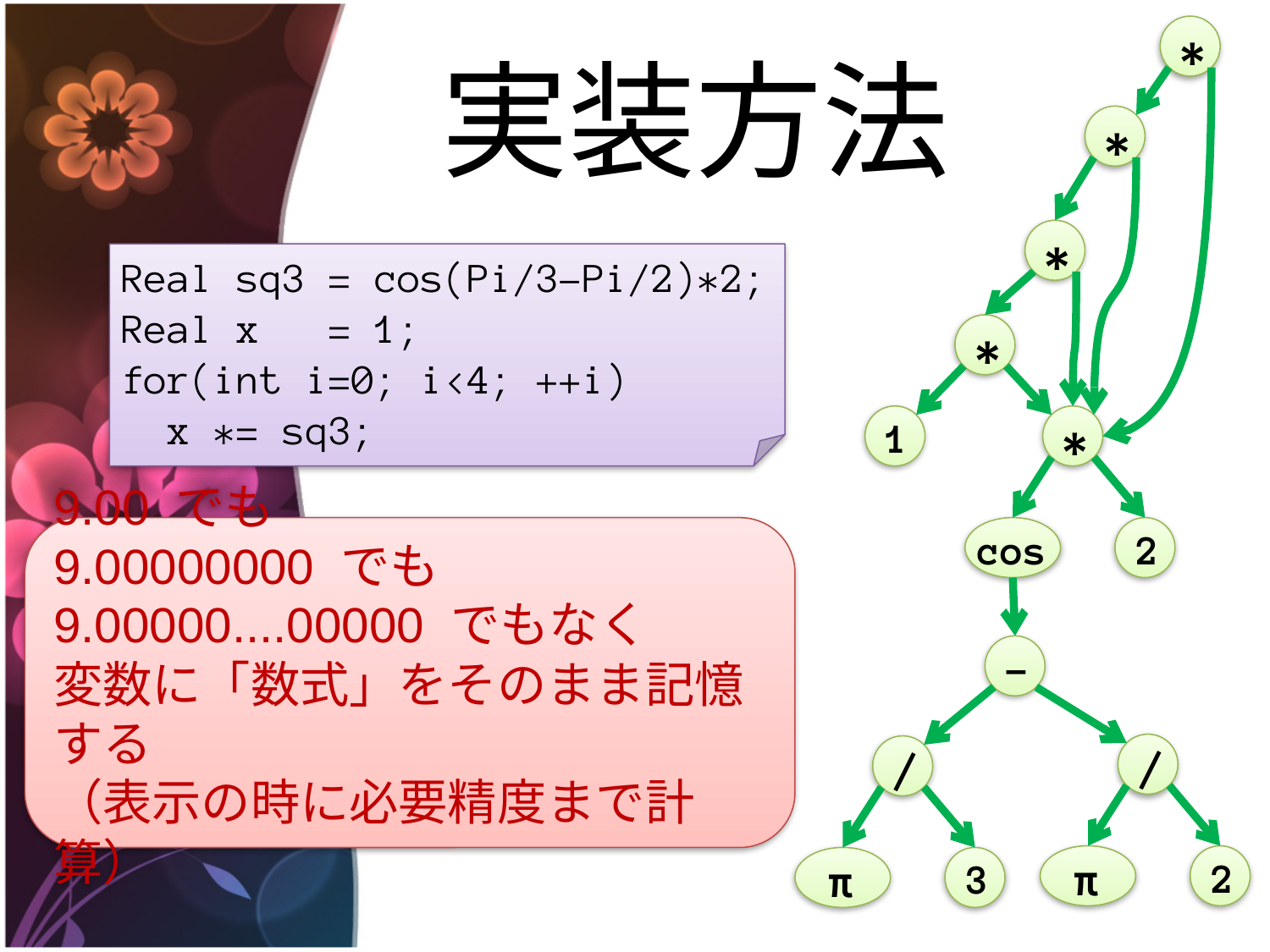

*
# 実装方法
*
*
Real sq3 = cos(Pi/3-Pi/2)*2;
Real x   = 1;
for(int i=0; i<4; ++i)
  x *= sq3;
*
1
*
9.00 でも
9.00000000 でも
9.00000....00000 でもなく
変数に「数式」をそのまま記憶する
（表示の時に必要精度まで計算）
cos
2
-
/
/
π
2
π
3